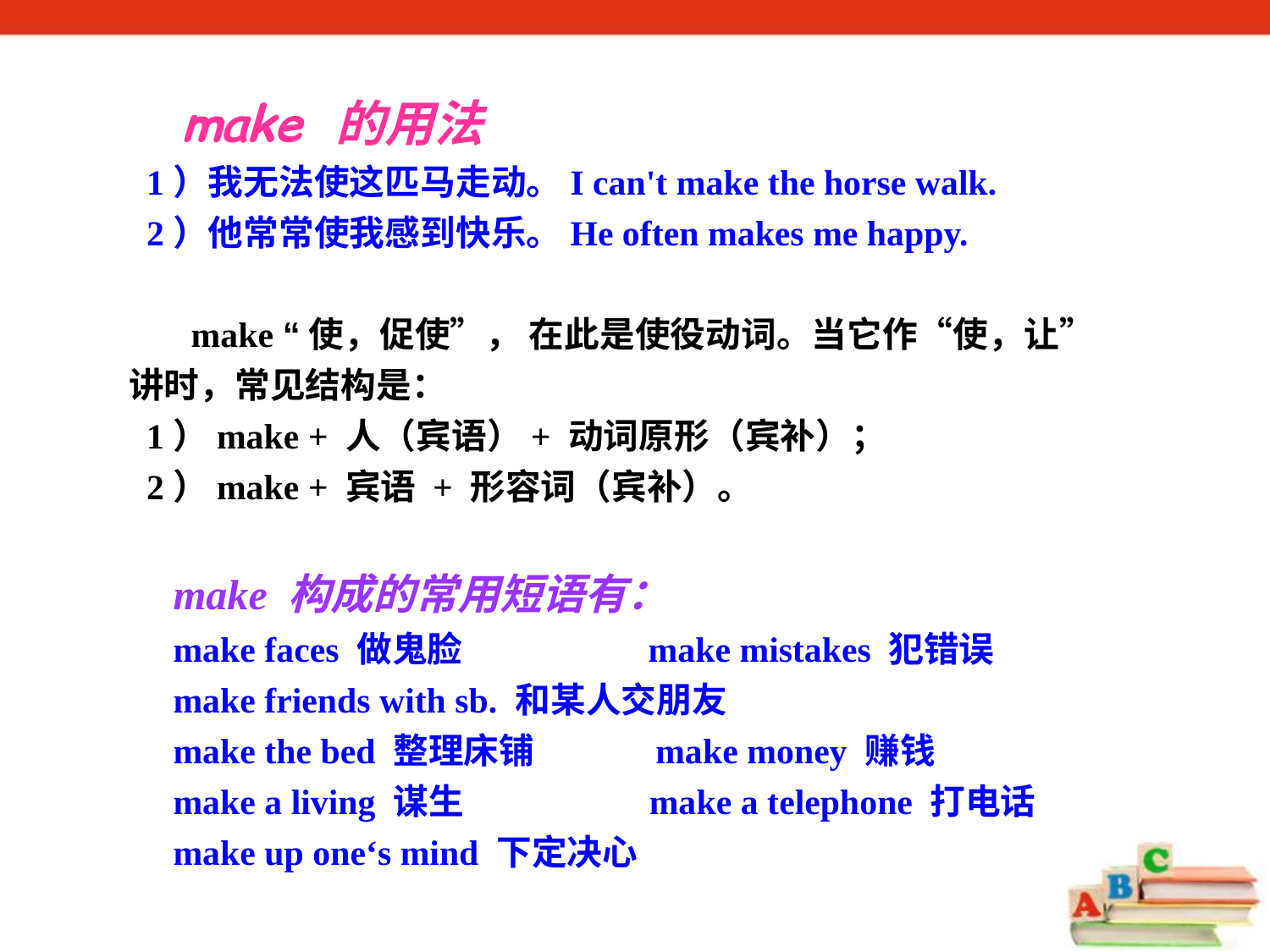

make 的用法
  1）我无法使这匹马走动。I can't make the horse walk.
  2）他常常使我感到快乐。He often makes me happy.

       make “使，促使”， 在此是使役动词。当它作“使，让”讲时，常见结构是：
  1）make + 人（宾语）+ 动词原形（宾补）；
  2）make + 宾语 + 形容词（宾补）。

     make 构成的常用短语有：
     make faces 做鬼脸                      make mistakes 犯错误
     make friends with sb. 和某人交朋友
     make the bed 整理床铺              make money 赚钱
     make a living 谋生                      make a telephone 打电话
     make up one‘s mind 下定决心